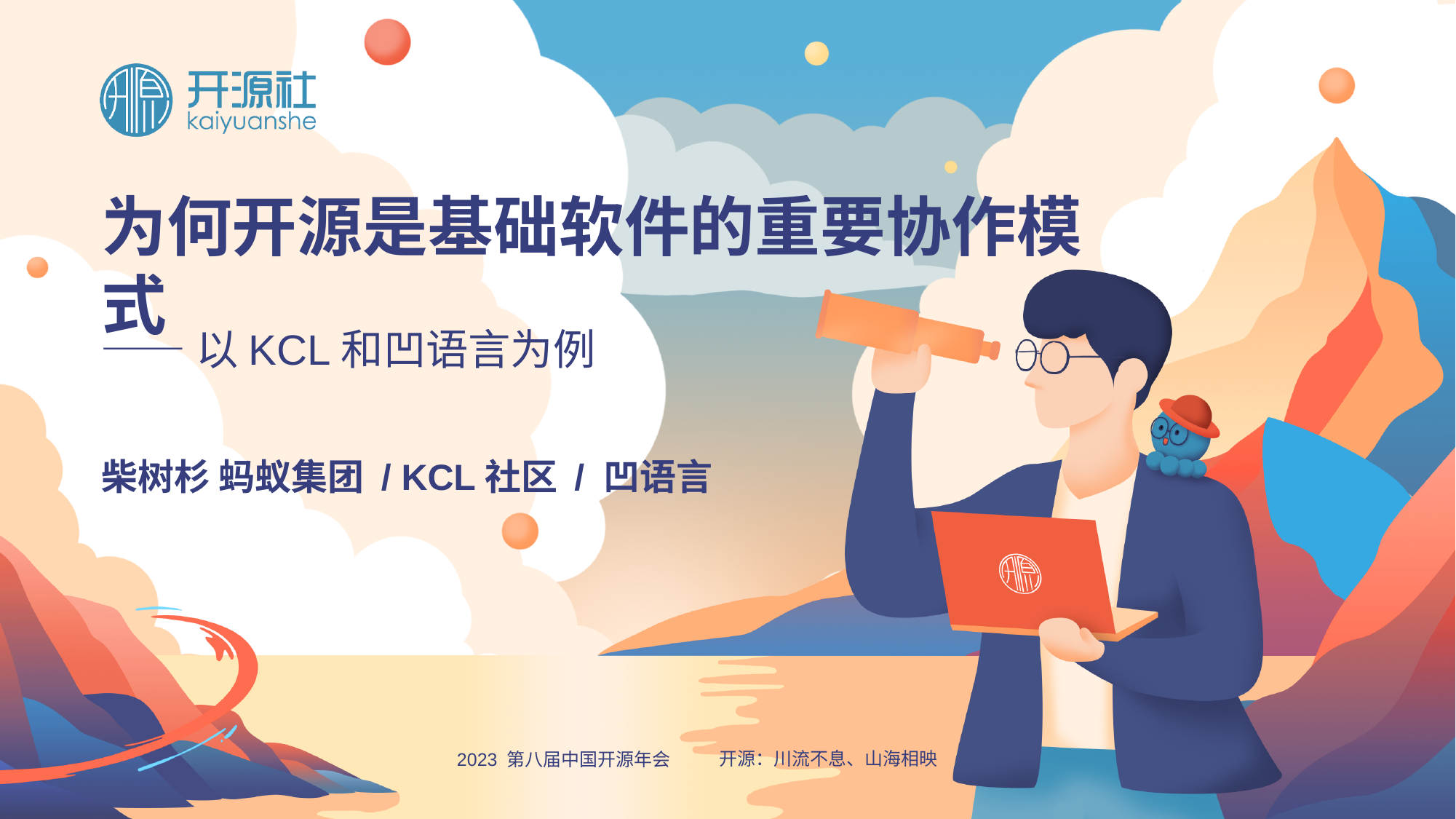

# 为何开源是基础软件的重要协作模式
——以KCL和凹语言为例
柴树杉 蚂蚁集团 / KCL社区 / 凹语言